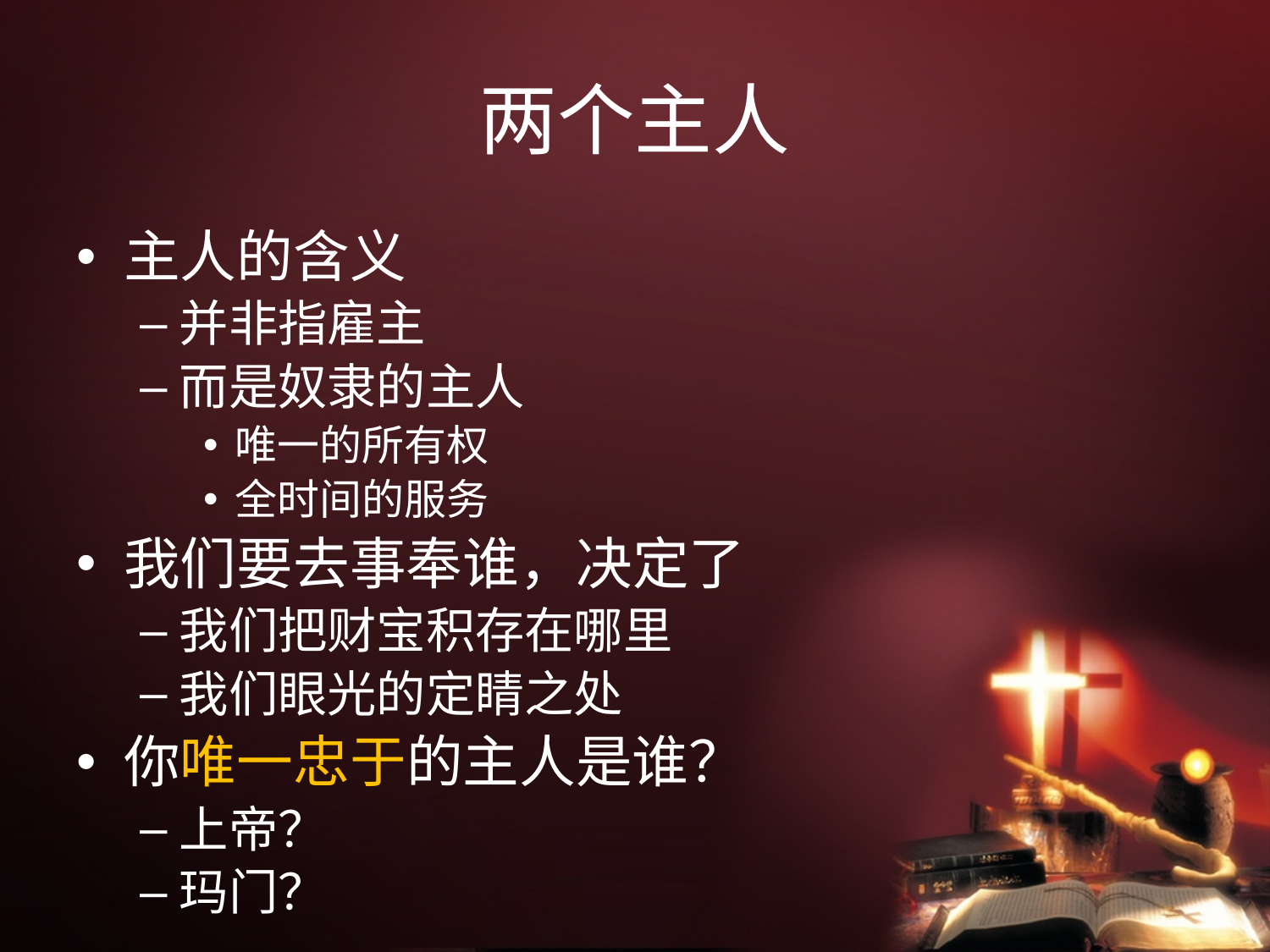

# 两个主人
主人的含义
并非指雇主
而是奴隶的主人
唯一的所有权
全时间的服务
我们要去事奉谁，决定了
我们把财宝积存在哪里
我们眼光的定睛之处
你唯一忠于的主人是谁？
上帝？
玛门？